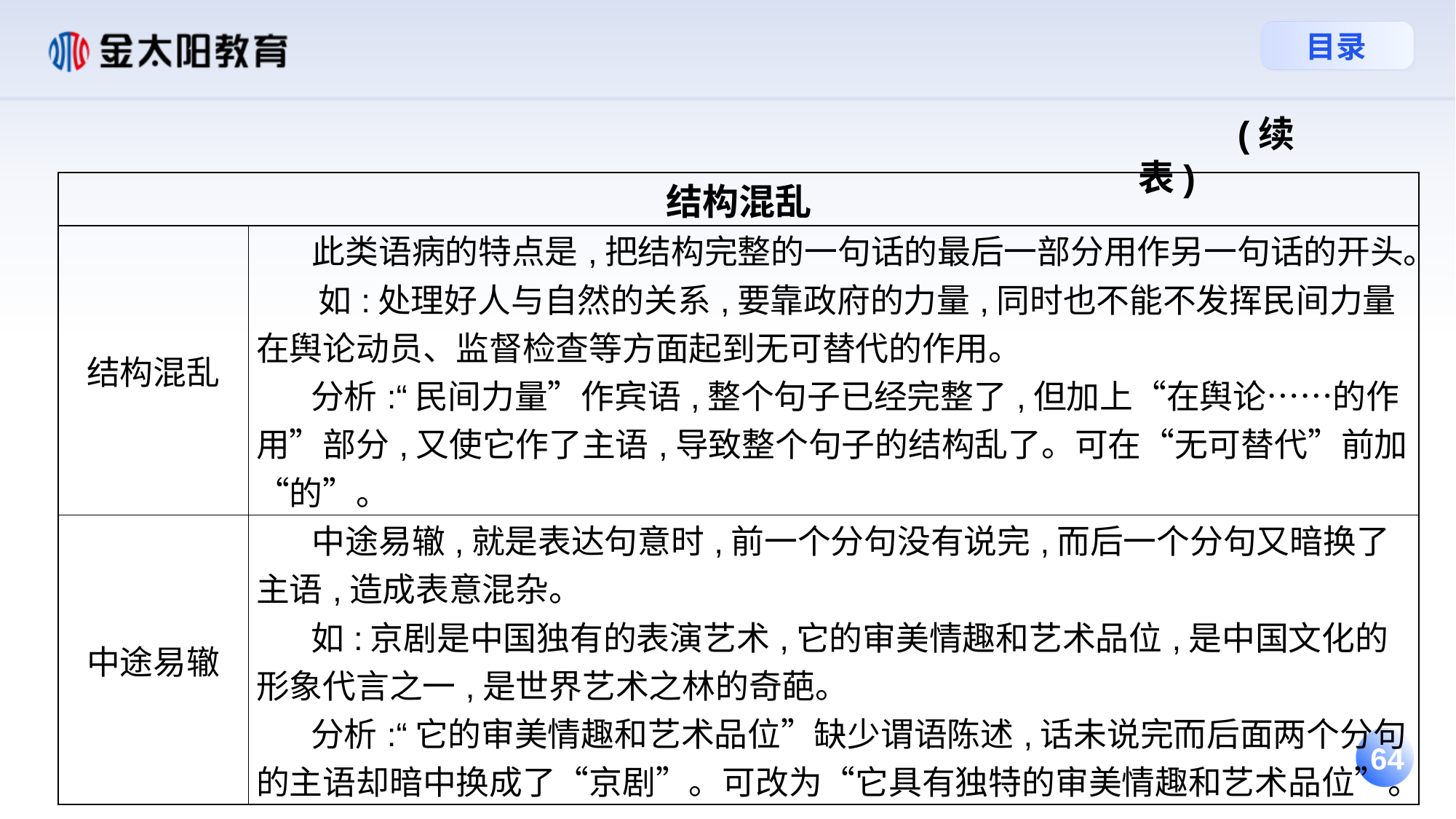

(续表)

| 结构混乱 |  |
| --- | --- |
| 结构混乱 | 此类语病的特点是,把结构完整的一句话的最后一部分用作另一句话的开头。 如:处理好人与自然的关系,要靠政府的力量,同时也不能不发挥民间力量在舆论动员、监督检查等方面起到无可替代的作用。 分析:“民间力量”作宾语,整个句子已经完整了,但加上“在舆论……的作用”部分,又使它作了主语,导致整个句子的结构乱了。可在“无可替代”前加“的”。 |
| 中途易辙 | 中途易辙,就是表达句意时,前一个分句没有说完,而后一个分句又暗换了主语,造成表意混杂。 如:京剧是中国独有的表演艺术,它的审美情趣和艺术品位,是中国文化的形象代言之一,是世界艺术之林的奇葩。 分析:“它的审美情趣和艺术品位”缺少谓语陈述,话未说完而后面两个分句的主语却暗中换成了“京剧”。可改为“它具有独特的审美情趣和艺术品位”。 |